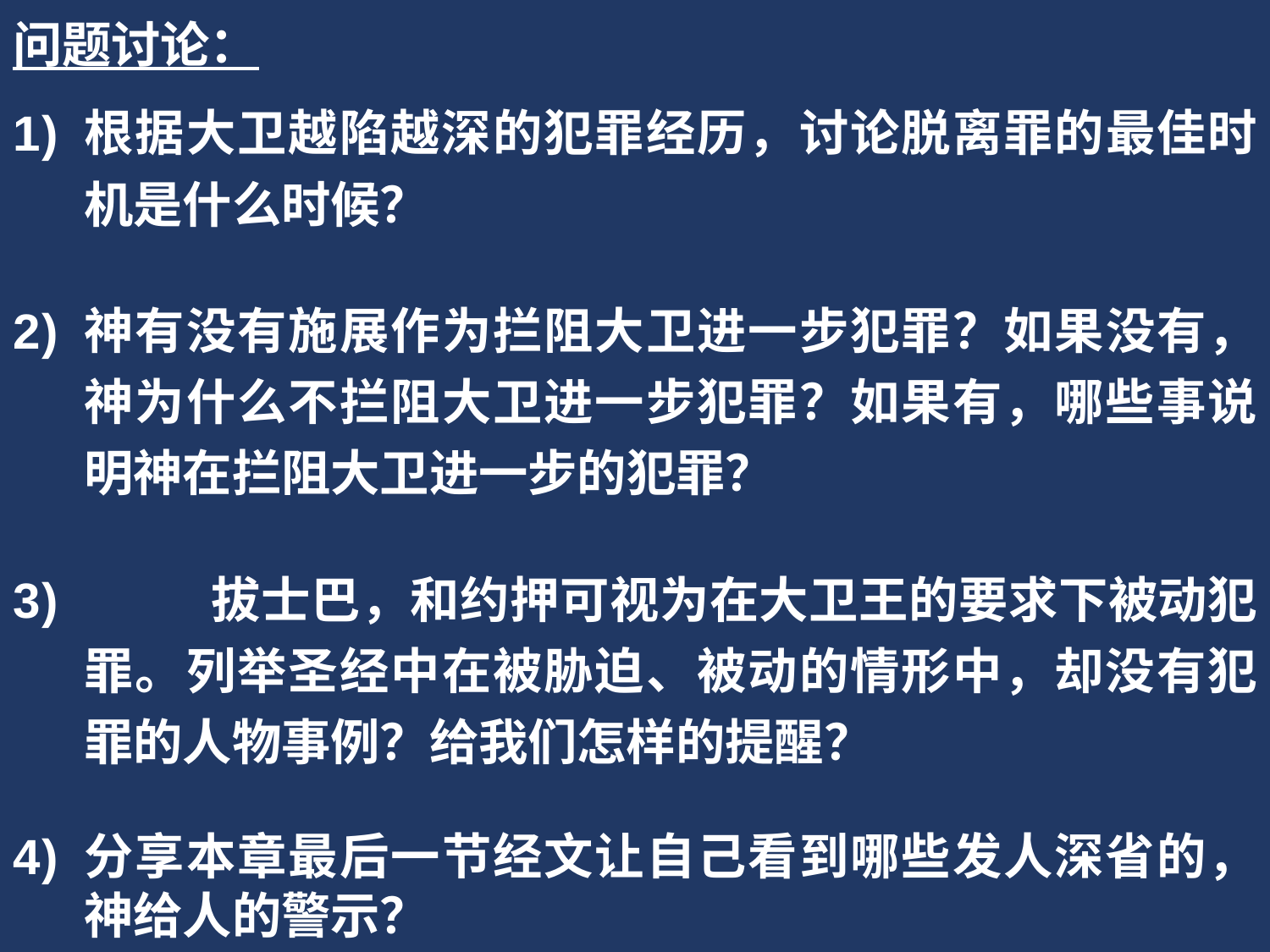

问题讨论：
根据大卫越陷越深的犯罪经历，讨论脱离罪的最佳时机是什么时候？

神有没有施展作为拦阻大卫进一步犯罪？如果没有，神为什么不拦阻大卫进一步犯罪？如果有，哪些事说明神在拦阻大卫进一步的犯罪？

	拔士巴，和约押可视为在大卫王的要求下被动犯罪。列举圣经中在被胁迫、被动的情形中，却没有犯罪的人物事例？给我们怎样的提醒？

分享本章最后一节经文让自己看到哪些发人深省的，神给人的警示？